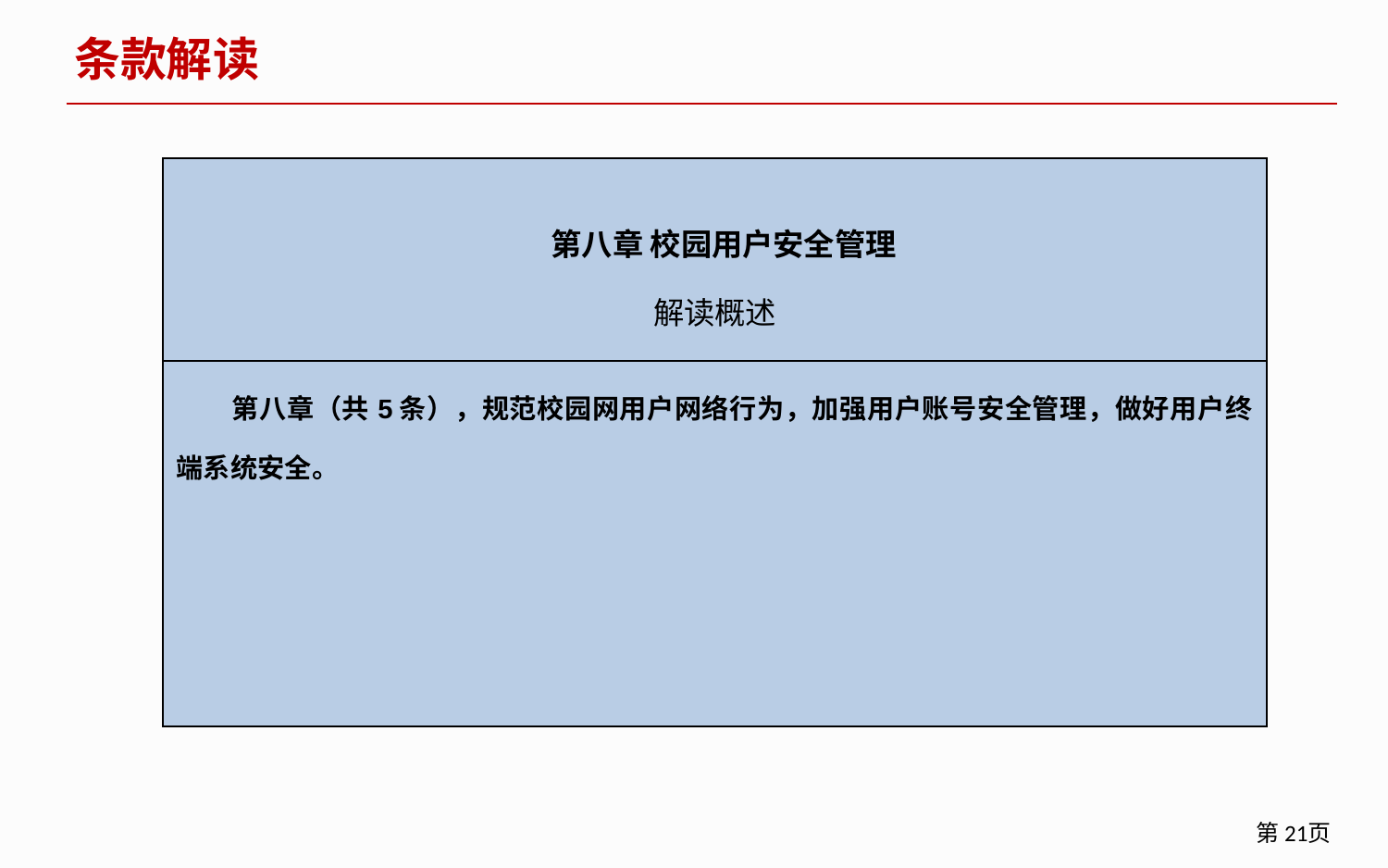

条款解读
| 第八章 校园用户安全管理 解读概述 |
| --- |
| 第八章（共5条），规范校园网用户网络行为，加强用户账号安全管理，做好用户终端系统安全。 |